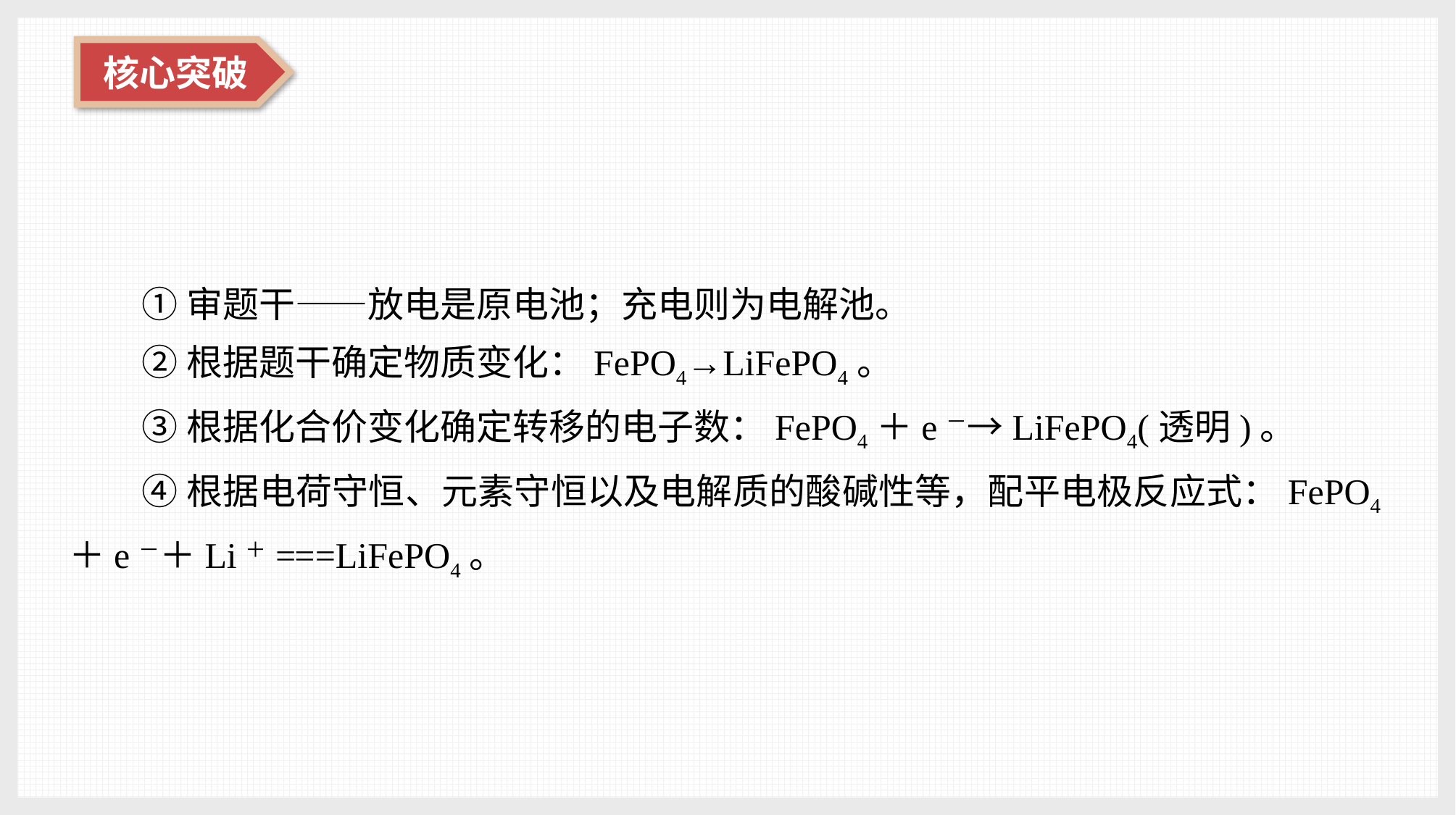

①审题干——放电是原电池；充电则为电解池。
②根据题干确定物质变化：FePO4→LiFePO4。
③根据化合价变化确定转移的电子数：FePO4＋e－→LiFePO4(透明)。
④根据电荷守恒、元素守恒以及电解质的酸碱性等，配平电极反应式：FePO4＋e－＋Li＋===LiFePO4。